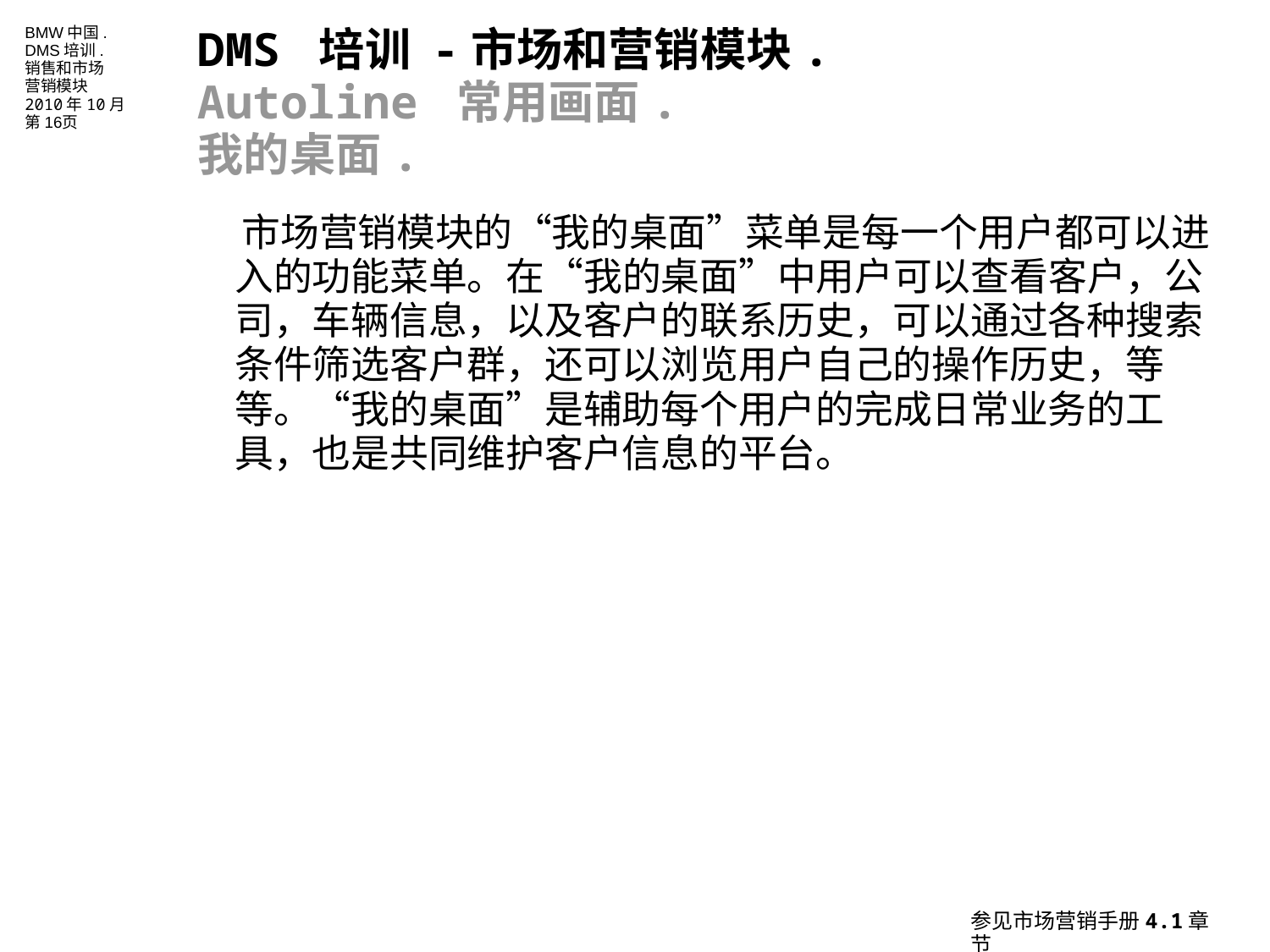

DMS 培训 -市场和营销模块.
Autoline 常用画面.
我的桌面.
    市场营销模块的“我的桌面”菜单是每一个用户都可以进入的功能菜单。在“我的桌面”中用户可以查看客户，公司，车辆信息，以及客户的联系历史，可以通过各种搜索条件筛选客户群，还可以浏览用户自己的操作历史，等等。“我的桌面”是辅助每个用户的完成日常业务的工具，也是共同维护客户信息的平台。

参见市场营销手册4.1章节